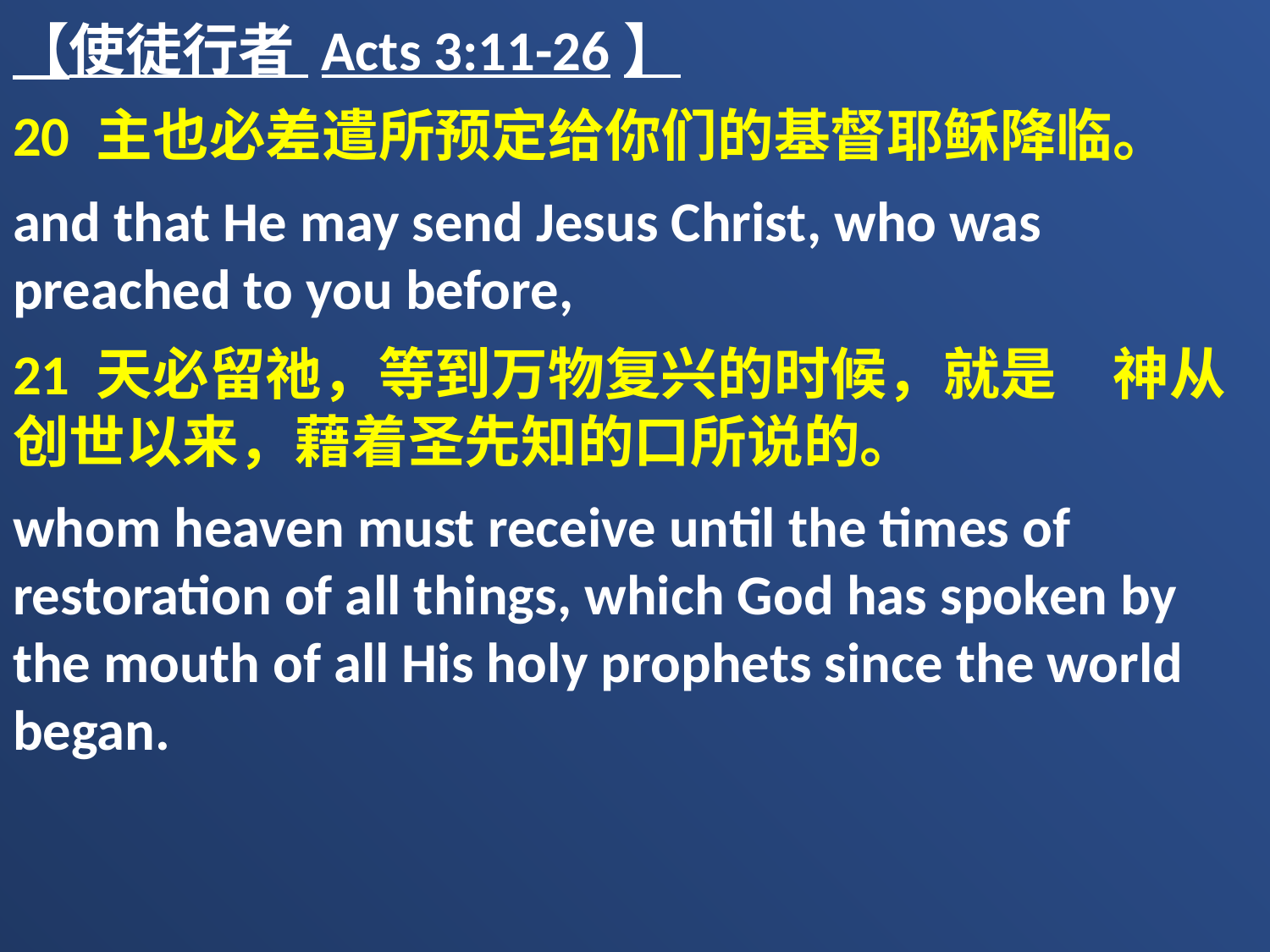

【使徒行者 Acts 3:11-26】
20 主也必差遣所预定给你们的基督耶稣降临。
and that He may send Jesus Christ, who was preached to you before,
21 天必留祂，等到万物复兴的时候，就是　神从创世以来，藉着圣先知的口所说的。
whom heaven must receive until the times of restoration of all things, which God has spoken by the mouth of all His holy prophets since the world began.